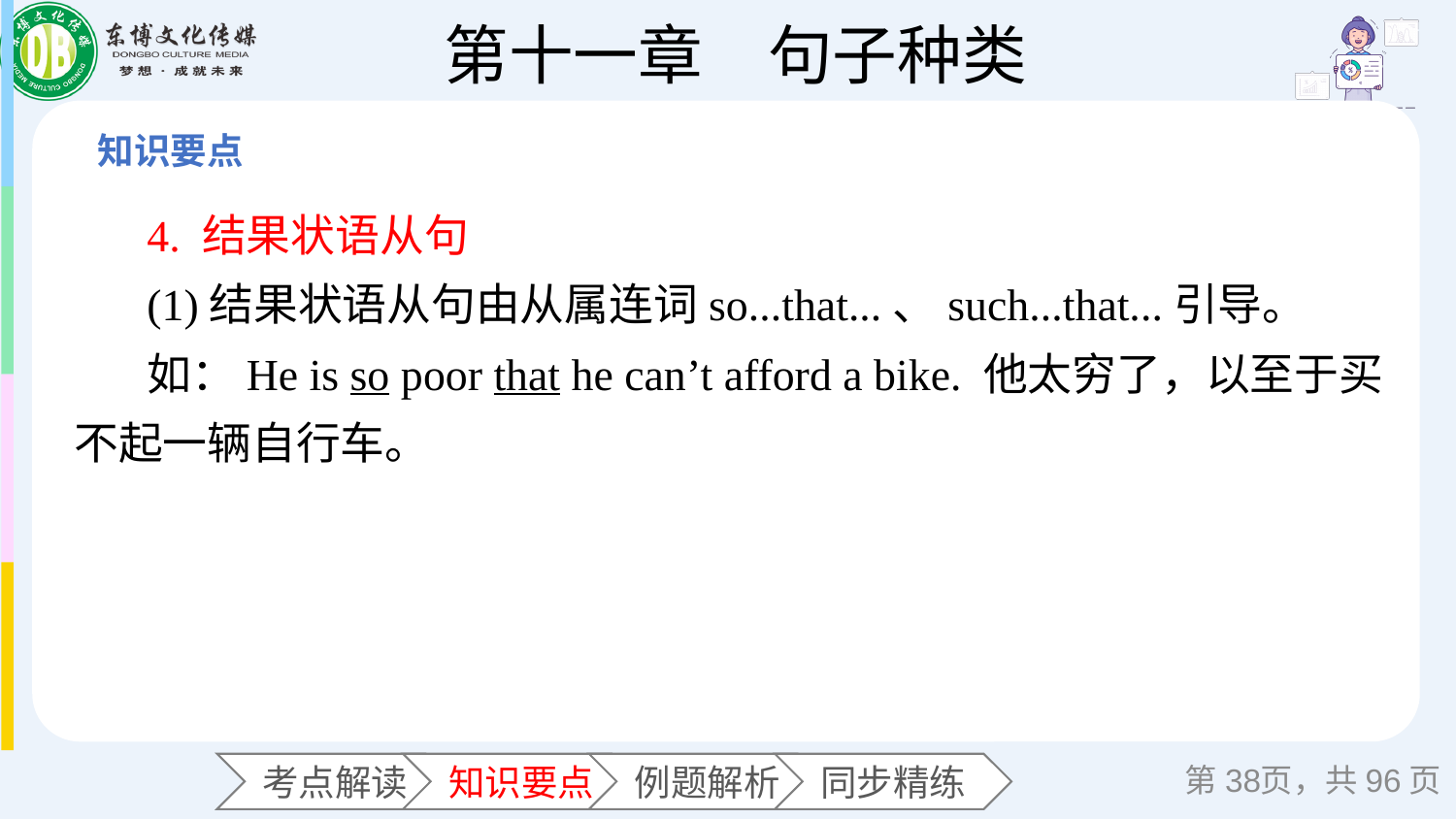

4. 结果状语从句
(1)结果状语从句由从属连词so...that...、such...that...引导。
如：He is so poor that he can’t afford a bike. 他太穷了，以至于买不起一辆自行车。
第38页，共96页